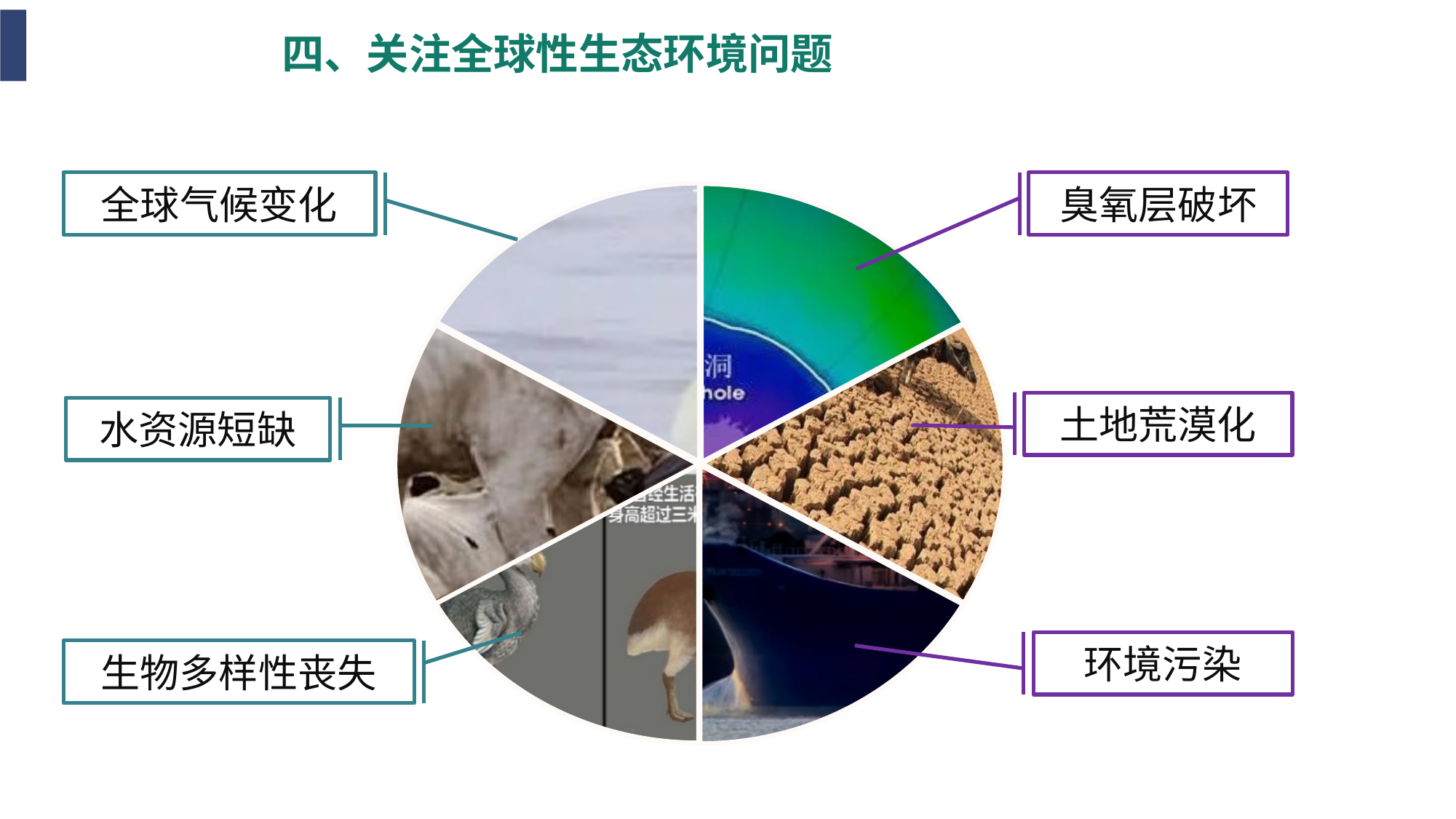

四、关注全球性生态环境问题
全球气候变化
臭氧层破坏

土地荒漠化
水资源短缺
环境污染
生物多样性丧失